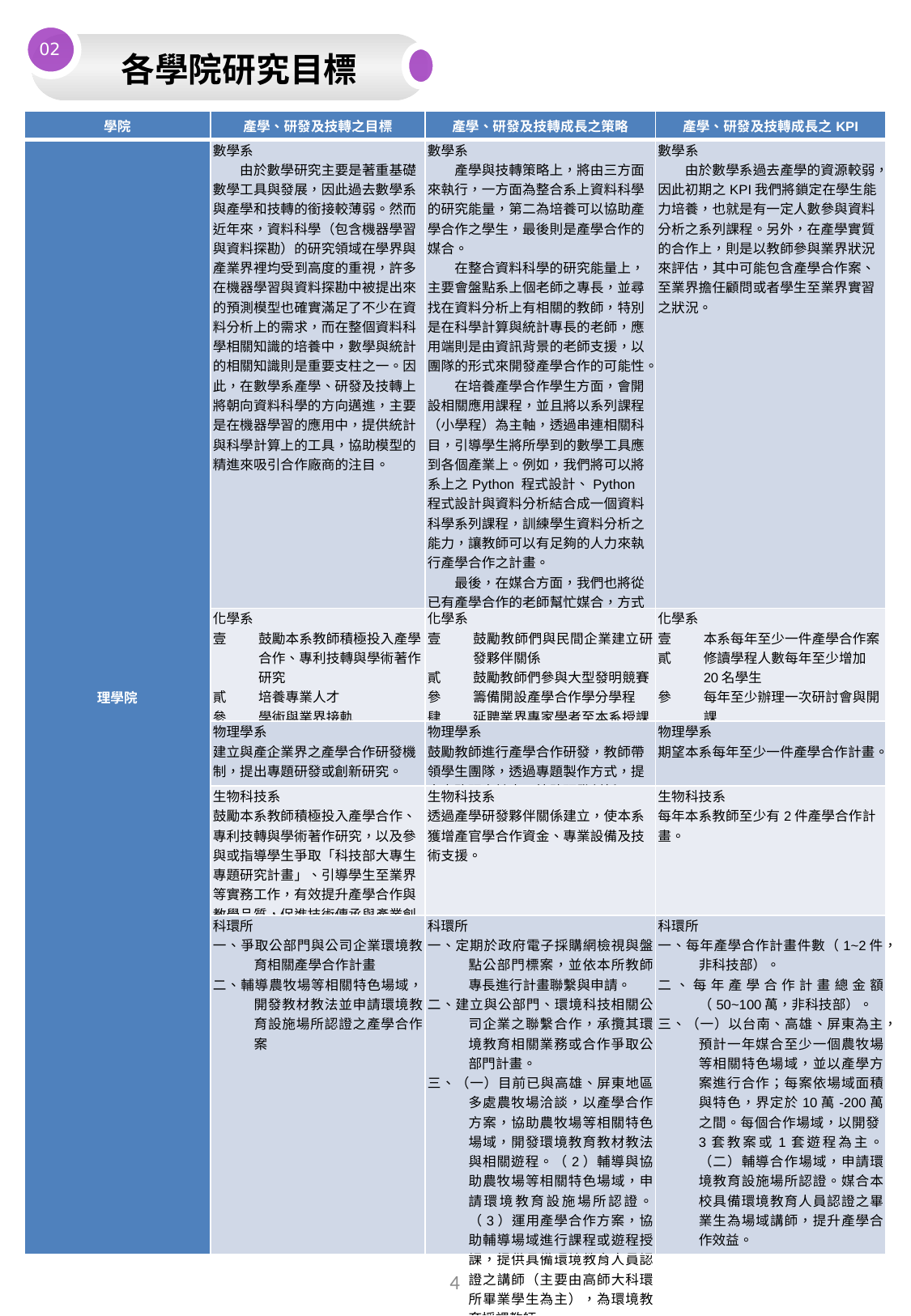

02

各學院研究目標

| 學院 | 產學、研發及技轉之目標 | 產學、研發及技轉成長之策略 | 產學、研發及技轉成長之KPI |
| --- | --- | --- | --- |
| 理學院 | 數學系 　　由於數學研究主要是著重基礎數學工具與發展，因此過去數學系與產學和技轉的銜接較薄弱。然而近年來，資料科學（包含機器學習與資料探勘）的研究領域在學界與產業界裡均受到高度的重視，許多在機器學習與資料探勘中被提出來的預測模型也確實滿足了不少在資料分析上的需求，而在整個資料科學相關知識的培養中，數學與統計的相關知識則是重要支柱之一。因此，在數學系產學、研發及技轉上將朝向資料科學的方向邁進，主要是在機器學習的應用中，提供統計與科學計算上的工具，協助模型的精進來吸引合作廠商的注目。 | 數學系 　　產學與技轉策略上，將由三方面來執行，一方面為整合系上資料科學的研究能量，第二為培養可以協助產學合作之學生，最後則是產學合作的媒合。 　　在整合資料科學的研究能量上，主要會盤點系上個老師之專長，並尋找在資料分析上有相關的教師，特別是在科學計算與統計專長的老師，應用端則是由資訊背景的老師支援，以團隊的形式來開發產學合作的可能性。 　　在培養產學合作學生方面，會開設相關應用課程，並且將以系列課程（小學程）為主軸，透過串連相關科目，引導學生將所學到的數學工具應到各個產業上。例如，我們將可以將系上之Python 程式設計、Python 程式設計與資料分析結合成一個資料科學系列課程，訓練學生資料分析之能力，讓教師可以有足夠的人力來執行產學合作之計畫。 　　最後，在媒合方面，我們也將從已有產學合作的老師幫忙媒合，方式為讓其他教師擔任共同主持人，近一步增加與廠商接觸之機會，創造合作的可能性。另外也將鼓勵系上老師多參與產學之相關研討會，增加曝光之機會。 | 數學系 　　由於數學系過去產學的資源較弱，因此初期之KPI我們將鎖定在學生能力培養，也就是有一定人數參與資料分析之系列課程。另外，在產學實質的合作上，則是以教師參與業界狀況來評估，其中可能包含產學合作案、至業界擔任顧問或者學生至業界實習之狀況。 |
|  | 化學系 鼓勵本系教師積極投入產學合作、專利技轉與學術著作研究 培養專業人才 學術與業界接軌 | 化學系 鼓勵教師們與民間企業建立研發夥伴關係 鼓勵教師們參與大型發明競賽 籌備開設產學合作學分學程 延聘業界專家學者至本系授課或辦理研討會 | 化學系 本系每年至少一件產學合作案 修讀學程人數每年至少增加20名學生 每年至少辦理一次研討會與開課 |
|  | 物理學系 建立與產企業界之產學合作研發機制，提出專題研發或創新研究。 | 物理學系 鼓勵教師進行產學合作研發，教師帶領學生團隊，透過專題製作方式，提出實務研究計畫，協助研發創新。 | 物理學系 期望本系每年至少一件產學合作計畫。 |
|  | 生物科技系 鼓勵本系教師積極投入產學合作、專利技轉與學術著作研究，以及參與或指導學生爭取「科技部大專生專題研究計畫」、引導學生至業界等實務工作，有效提升產學合作與教學品質，促進技術傳承與產業創新。 | 生物科技系 透過產學研發夥伴關係建立，使本系獲增產官學合作資金、專業設備及技術支援。 | 生物科技系 每年本系教師至少有2件產學合作計畫。 |
|  | 科環所 一、爭取公部門與公司企業環境教育相關產學合作計畫 二、輔導農牧場等相關特色場域，開發教材教法並申請環境教育設施場所認證之產學合作案 | 科環所 一、定期於政府電子採購網檢視與盤點公部門標案，並依本所教師專長進行計畫聯繫與申請。 二、建立與公部門、環境科技相關公司企業之聯繫合作，承攬其環境教育相關業務或合作爭取公部門計畫。 三、（一）目前已與高雄、屏東地區多處農牧場洽談，以產學合作方案，協助農牧場等相關特色場域，開發環境教育教材教法與相關遊程。（2）輔導與協助農牧場等相關特色場域，申請環境教育設施場所認證。（3）運用產學合作方案，協助輔導場域進行課程或遊程授課，提供具備環境教育人員認證之講師（主要由高師大科環所畢業學生為主），為環境教育授課教師。 | 科環所 一、每年產學合作計畫件數（1~2件，非科技部）。 二、每年產學合作計畫總金額（50~100萬，非科技部）。 三、（一）以台南、高雄、屏東為主，預計一年媒合至少一個農牧場等相關特色場域，並以產學方案進行合作；每案依場域面積與特色，界定於10萬-200萬之間。每個合作場域，以開發3套教案或1套遊程為主。（二）輔導合作場域，申請環境教育設施場所認證。媒合本校具備環境教育人員認證之畢業生為場域講師，提升產學合作效益。 |
4